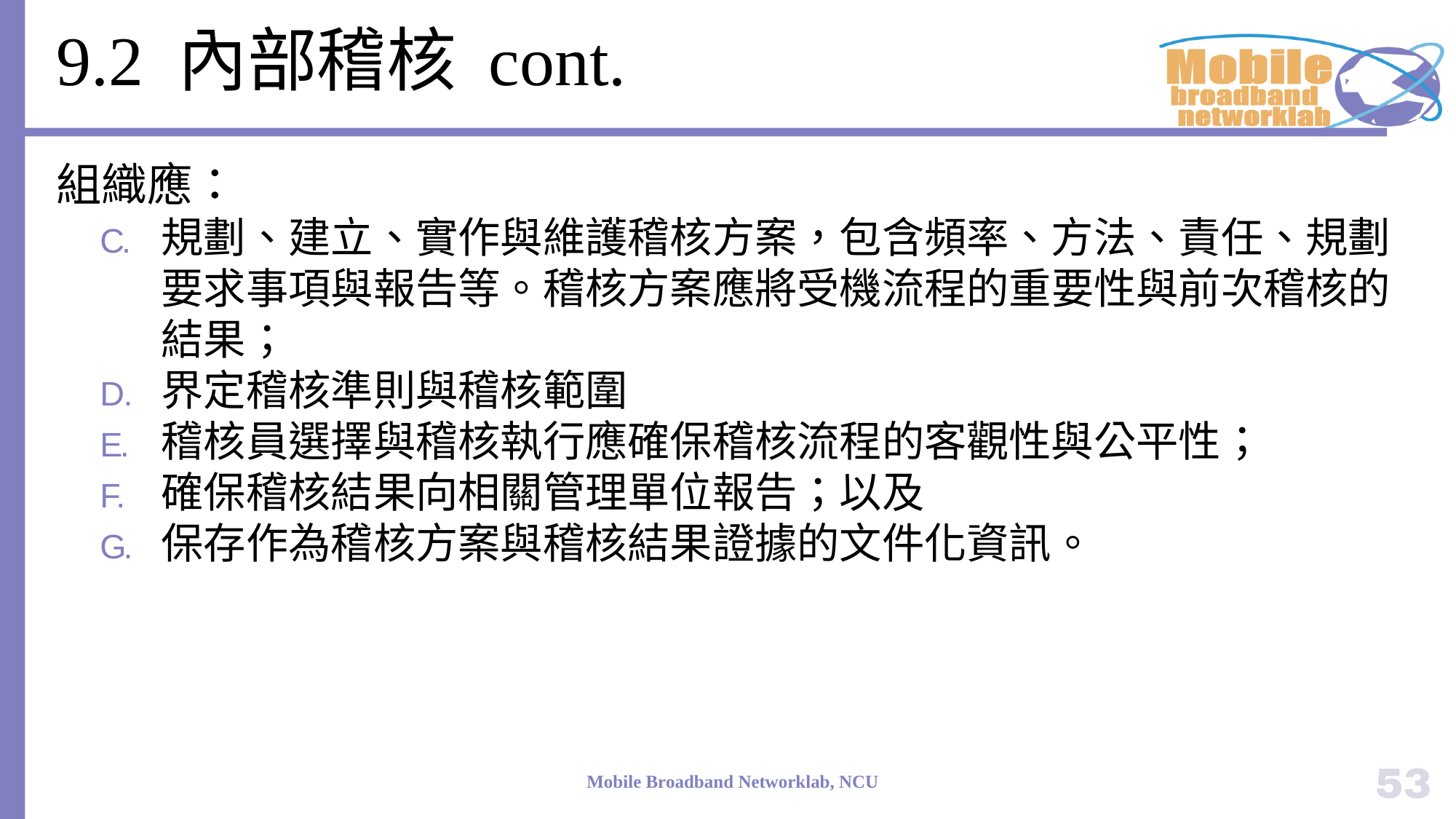

# 9.2 內部稽核 cont.
組織應：
規劃、建立、實作與維護稽核方案，包含頻率、方法、責任、規劃要求事項與報告等。稽核方案應將受機流程的重要性與前次稽核的結果；
界定稽核準則與稽核範圍
稽核員選擇與稽核執行應確保稽核流程的客觀性與公平性；
確保稽核結果向相關管理單位報告；以及
保存作為稽核方案與稽核結果證據的文件化資訊。
53